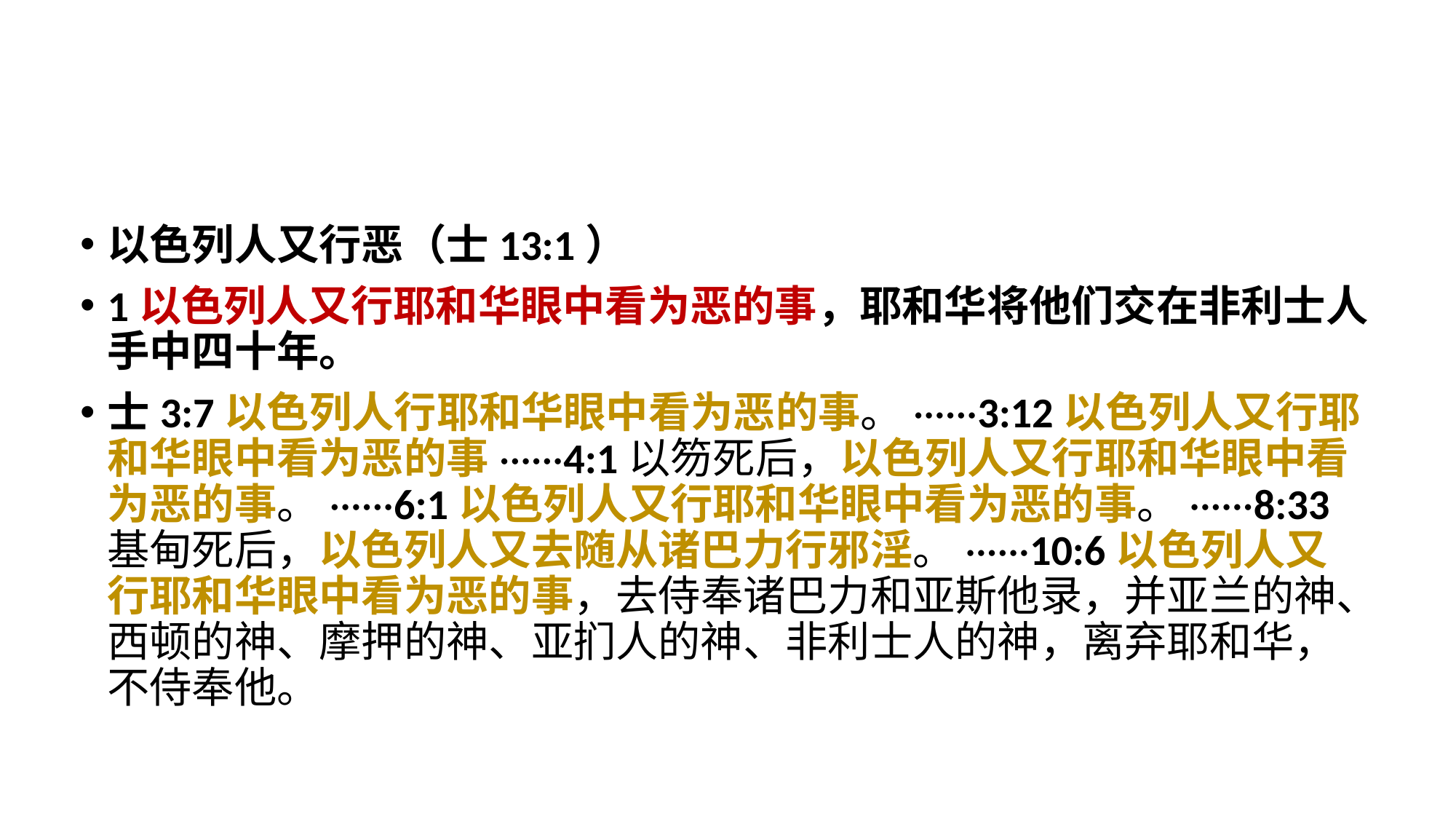

以色列人又行恶（士13:1）
1以色列人又行耶和华眼中看为恶的事，耶和华将他们交在非利士人手中四十年。
士3:7以色列人行耶和华眼中看为恶的事。······3:12以色列人又行耶和华眼中看为恶的事······4:1以笏死后，以色列人又行耶和华眼中看为恶的事。······6:1以色列人又行耶和华眼中看为恶的事。······8:33基甸死后，以色列人又去随从诸巴力行邪淫。······10:6以色列人又行耶和华眼中看为恶的事，去侍奉诸巴力和亚斯他录，并亚兰的神、西顿的神、摩押的神、亚扪人的神、非利士人的神，离弃耶和华，不侍奉他。